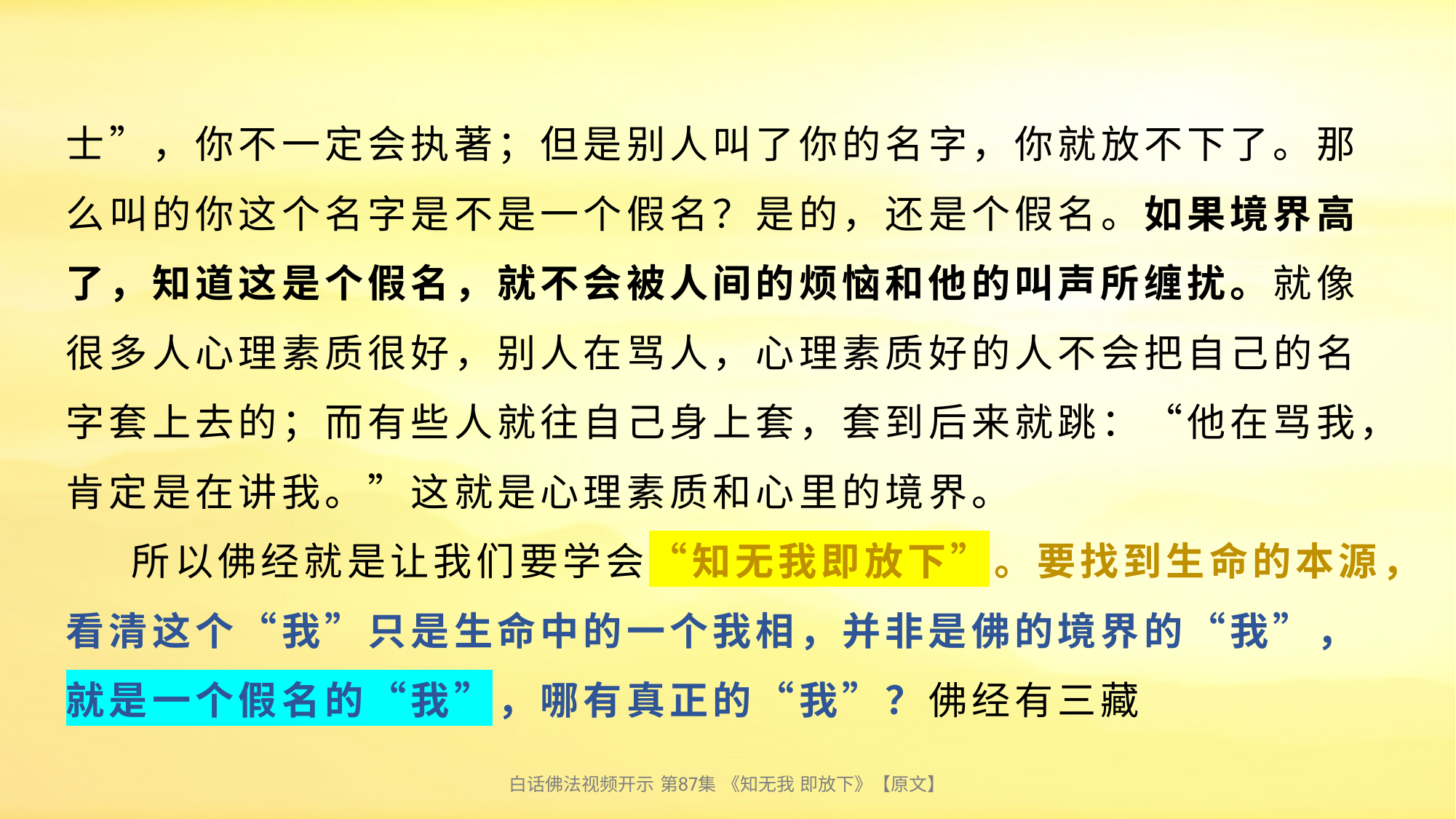

# 士”，你不一定会执著；但是别人叫了你的名字，你就放不下了。那么叫的你这个名字是不是一个假名？是的，还是个假名。如果境界高了，知道这是个假名，就不会被人间的烦恼和他的叫声所缠扰。就像很多人心理素质很好，别人在骂人，心理素质好的人不会把自己的名字套上去的；而有些人就往自己身上套，套到后来就跳：“他在骂我，肯定是在讲我。”这就是心理素质和心里的境界。 所以佛经就是让我们要学会“知无我即放下”。要找到生命的本源，看清这个“我”只是生命中的一个我相，并非是佛的境界的“我”，就是一个假名的“我”，哪有真正的“我”？佛经有三藏
白话佛法视频开示 第87集 《知无我 即放下》【原文】